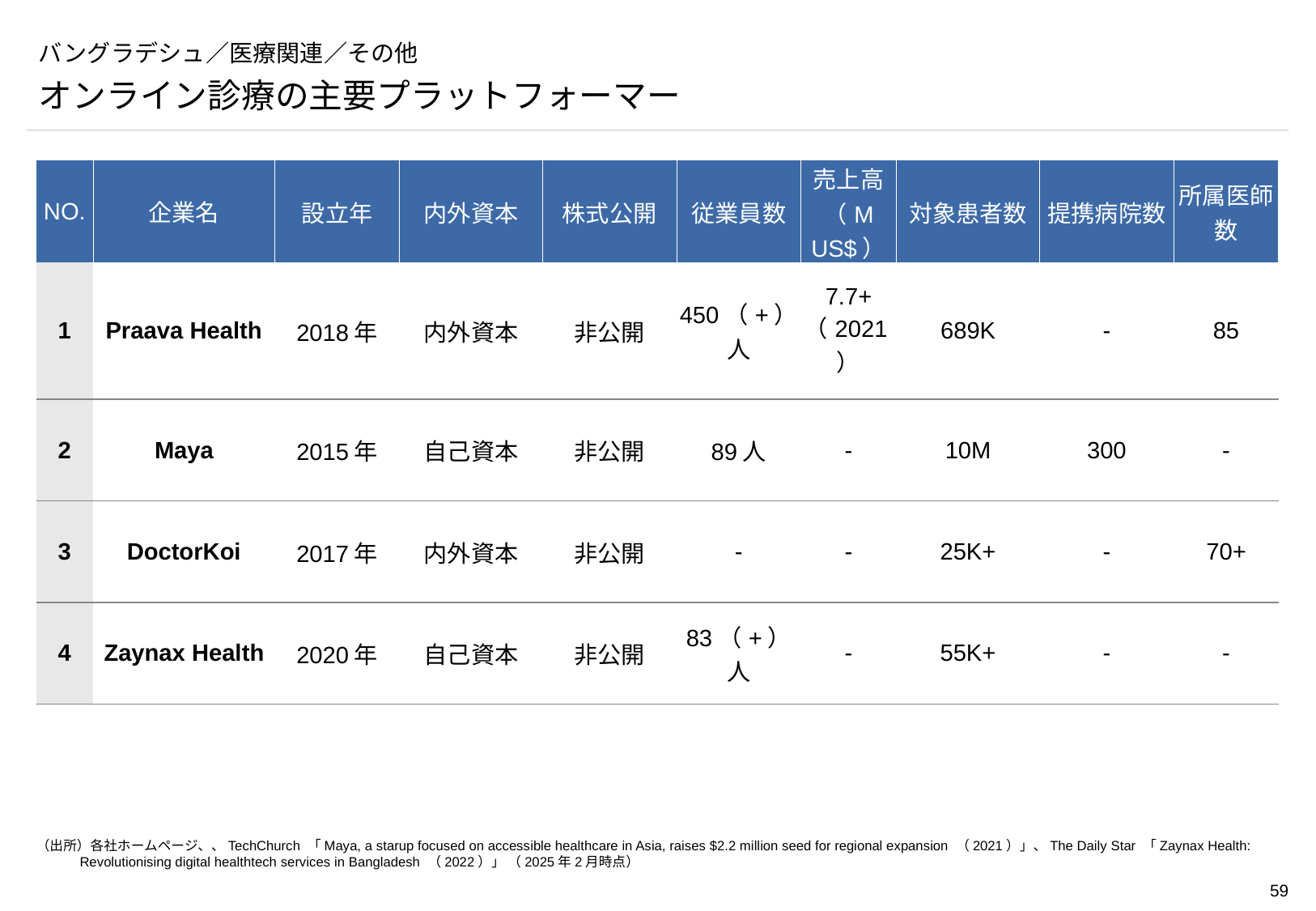

# バングラデシュ／医療関連／その他
オンライン診療の主要プラットフォーマー
| NO. | 企業名 | 設立年 | 内外資本 | 株式公開 | 従業員数 | 売上高 （M US$） | 対象患者数 | 提携病院数 | 所属医師数 |
| --- | --- | --- | --- | --- | --- | --- | --- | --- | --- |
| 1 | Praava Health | 2018年 | 内外資本 | 非公開 | 450（+）人 | 7.7+ （2021） | 689K | - | 85 |
| 2 | Maya | 2015年 | 自己資本 | 非公開 | 89人 | - | 10M | 300 | - |
| 3 | DoctorKoi | 2017年 | 内外資本 | 非公開 | - | - | 25K+ | - | 70+ |
| 4 | Zaynax Health | 2020年 | 自己資本 | 非公開 | 83（+）人 | - | 55K+ | - | - |
（出所）各社ホームページ、、TechChurch 「Maya, a starup focused on accessible healthcare in Asia, raises $2.2 million seed for regional expansion （2021）」、The Daily Star 「Zaynax Health: Revolutionising digital healthtech services in Bangladesh （2022）」 （2025年2月時点）